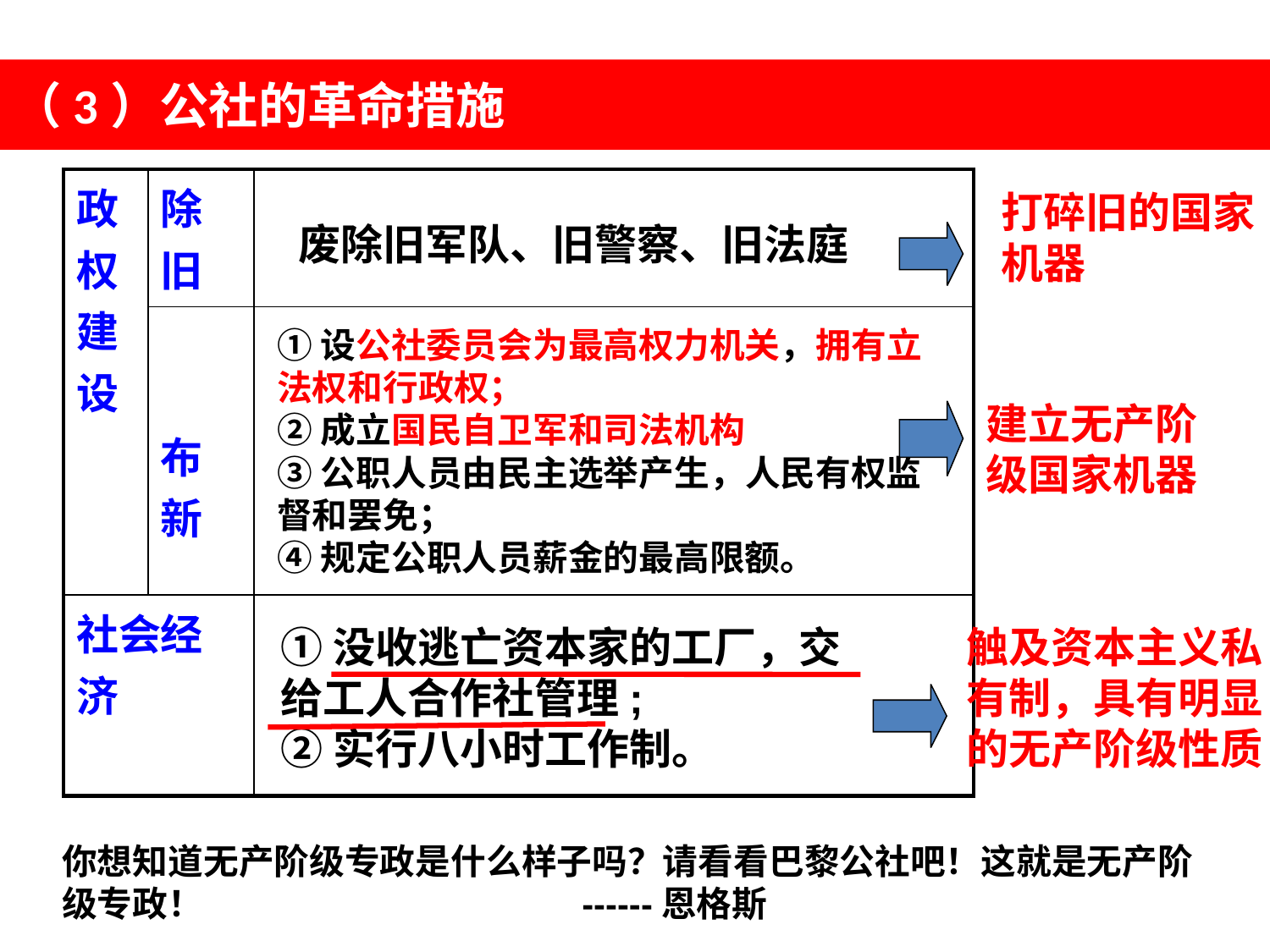

（3）公社的革命措施
| 政权建设 | 除旧 |  |
| --- | --- | --- |
|  | 布新 |  |
| 社会经济 |  |  |
打碎旧的国家机器

废除旧军队、旧警察、旧法庭
①设公社委员会为最高权力机关，拥有立法权和行政权；
②成立国民自卫军和司法机构
③公职人员由民主选举产生，人民有权监督和罢免；
④规定公职人员薪金的最高限额。
建立无产阶级国家机器

①没收逃亡资本家的工厂，交给工人合作社管理;
②实行八小时工作制。
触及资本主义私有制，具有明显的无产阶级性质

你想知道无产阶级专政是什么样子吗？请看看巴黎公社吧！这就是无产阶级专政！                                              ------恩格斯